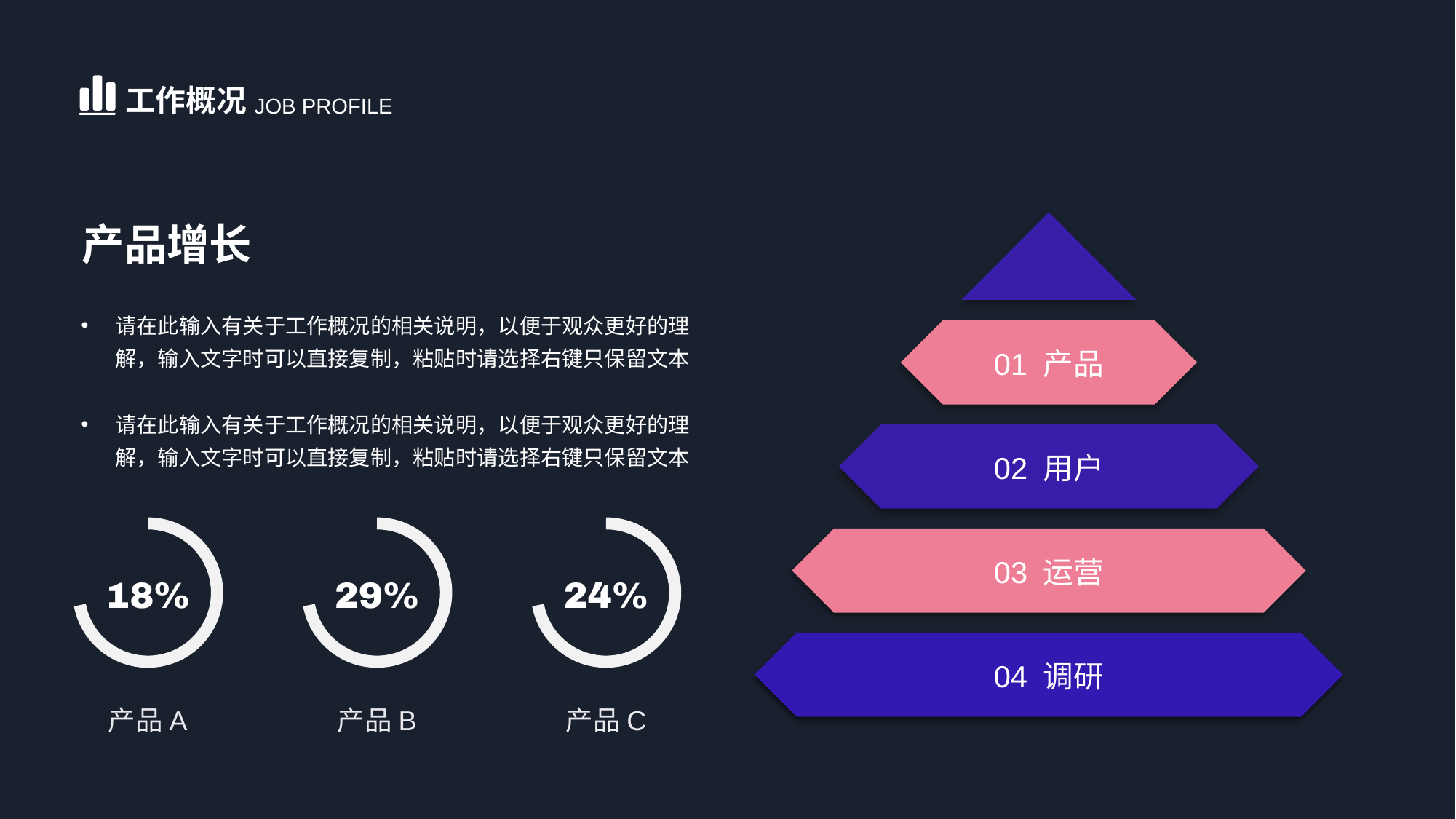

工作概况
JOB PROFILE

01 产品

02 用户

03 运营

04 调研
产品增长
请在此输入有关于工作概况的相关说明，以便于观众更好的理解，输入文字时可以直接复制，粘贴时请选择右键只保留文本

请在此输入有关于工作概况的相关说明，以便于观众更好的理解，输入文字时可以直接复制，粘贴时请选择右键只保留文本

18%
29%
24%
产品A
产品B
产品C